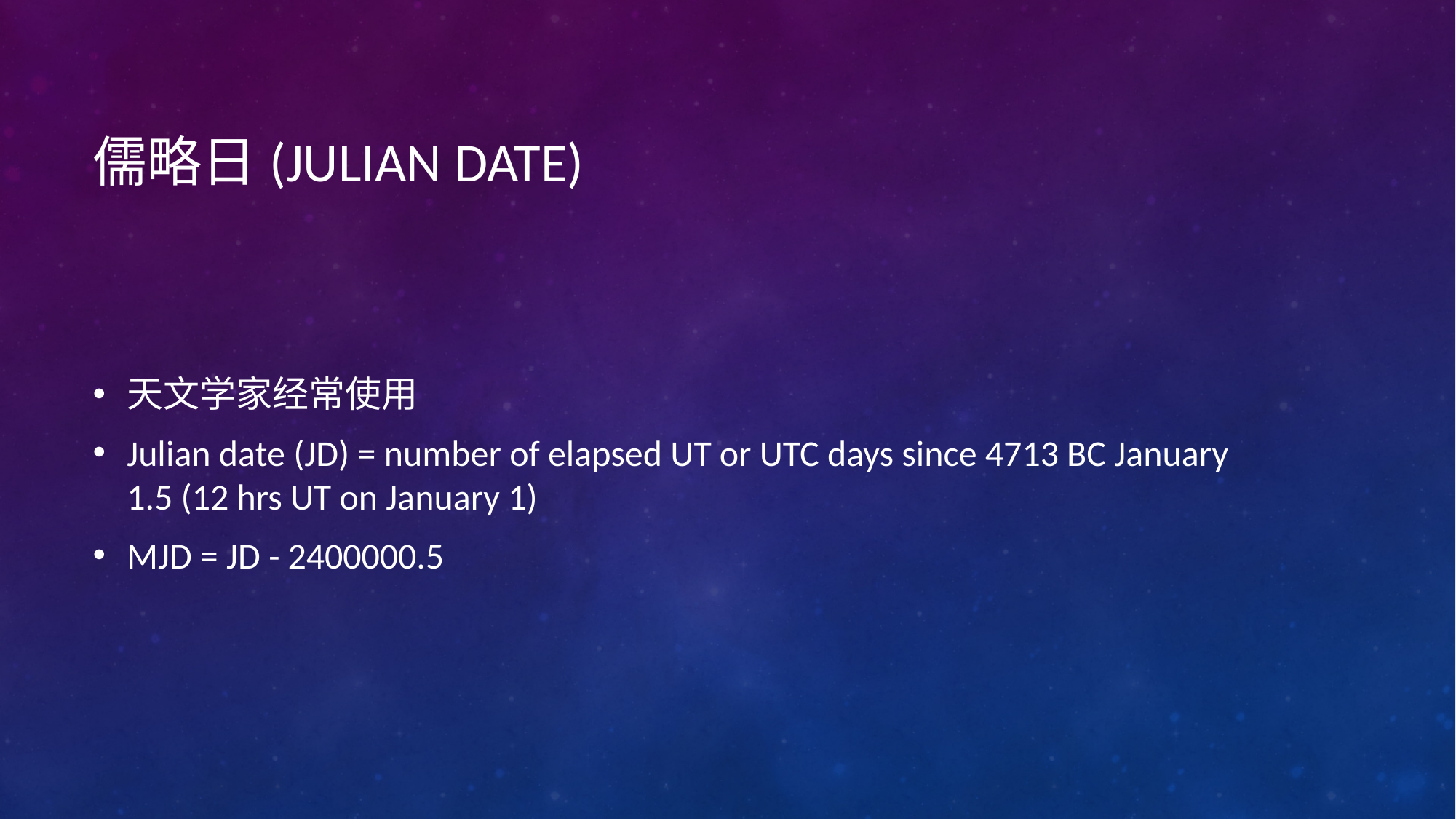

# 儒略日(Julian date)
天文学家经常使用
Julian date (JD) = number of elapsed UT or UTC days since 4713 BC January 1.5 (12 hrs UT on January 1)
MJD = JD - 2400000.5